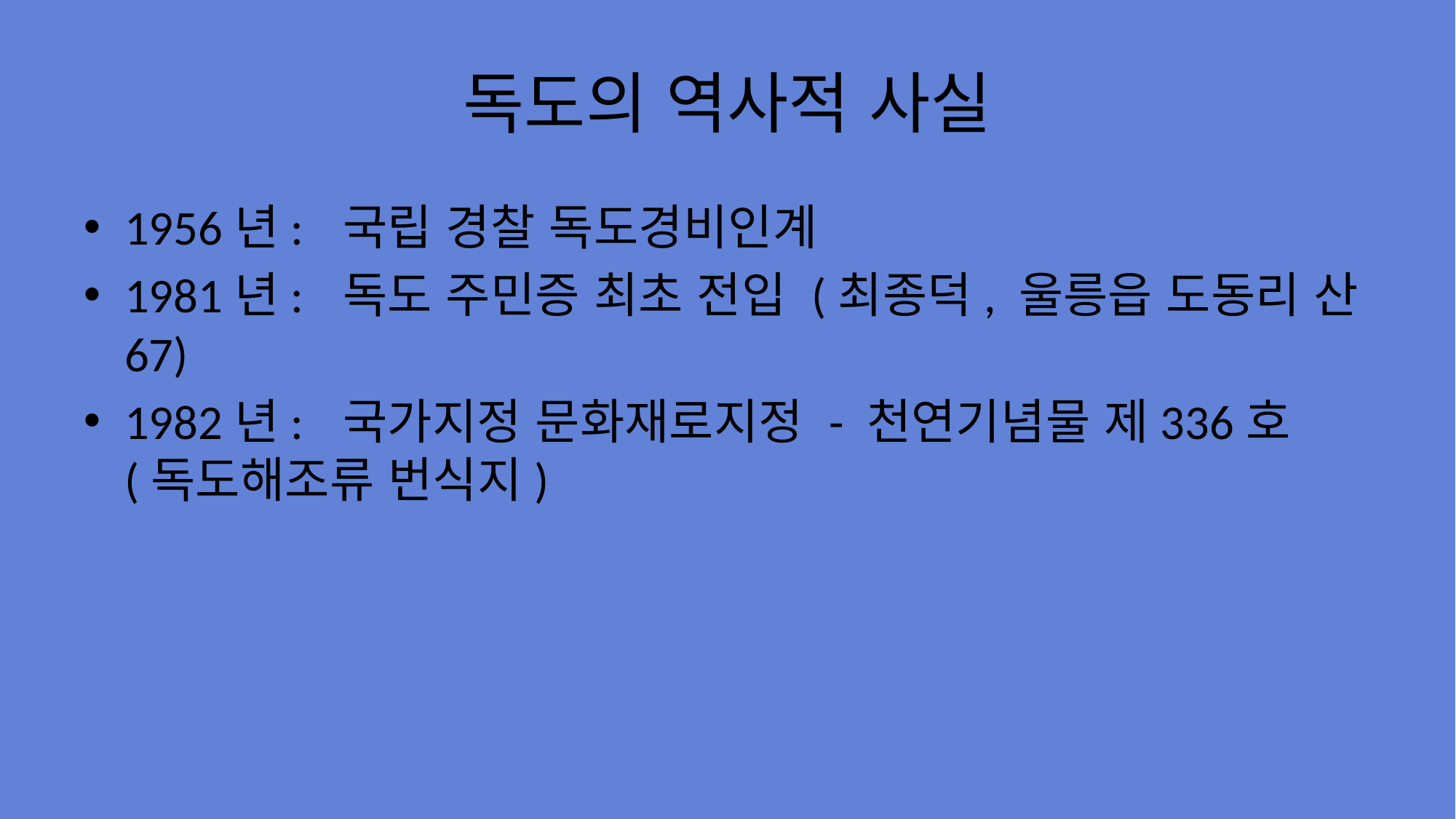

# 독도의 역사적 사실
1956년:	국립 경찰 독도경비인계
1981년:	독도 주민증 최초 전입 (최종덕, 울릉읍 도동리 산67)
1982년:	국가지정 문화재로지정 - 천연기념물 제336호 (독도해조류 번식지)